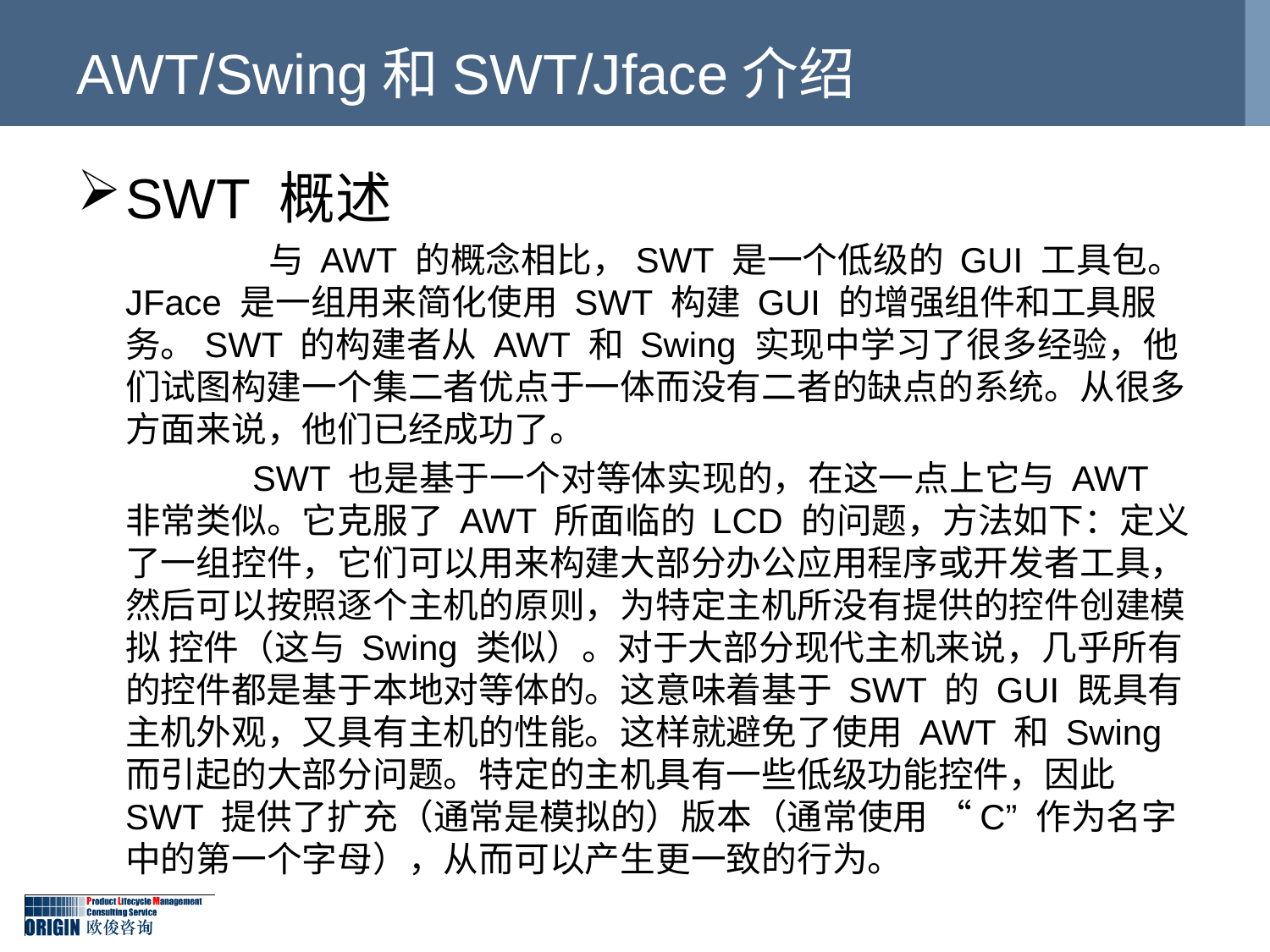

# AWT/Swing和SWT/Jface介绍
SWT 概述
		 与 AWT 的概念相比，SWT 是一个低级的 GUI 工具包。JFace 是一组用来简化使用 SWT 构建 GUI 的增强组件和工具服务。SWT 的构建者从 AWT 和 Swing 实现中学习了很多经验，他们试图构建一个集二者优点于一体而没有二者的缺点的系统。从很多方面来说，他们已经成功了。
		SWT 也是基于一个对等体实现的，在这一点上它与 AWT 非常类似。它克服了 AWT 所面临的 LCD 的问题，方法如下：定义了一组控件，它们可以用来构建大部分办公应用程序或开发者工具，然后可以按照逐个主机的原则，为特定主机所没有提供的控件创建模拟 控件（这与 Swing 类似）。对于大部分现代主机来说，几乎所有的控件都是基于本地对等体的。这意味着基于 SWT 的 GUI 既具有主机外观，又具有主机的性能。这样就避免了使用 AWT 和 Swing 而引起的大部分问题。特定的主机具有一些低级功能控件，因此 SWT 提供了扩充（通常是模拟的）版本（通常使用 “C” 作为名字中的第一个字母），从而可以产生更一致的行为。